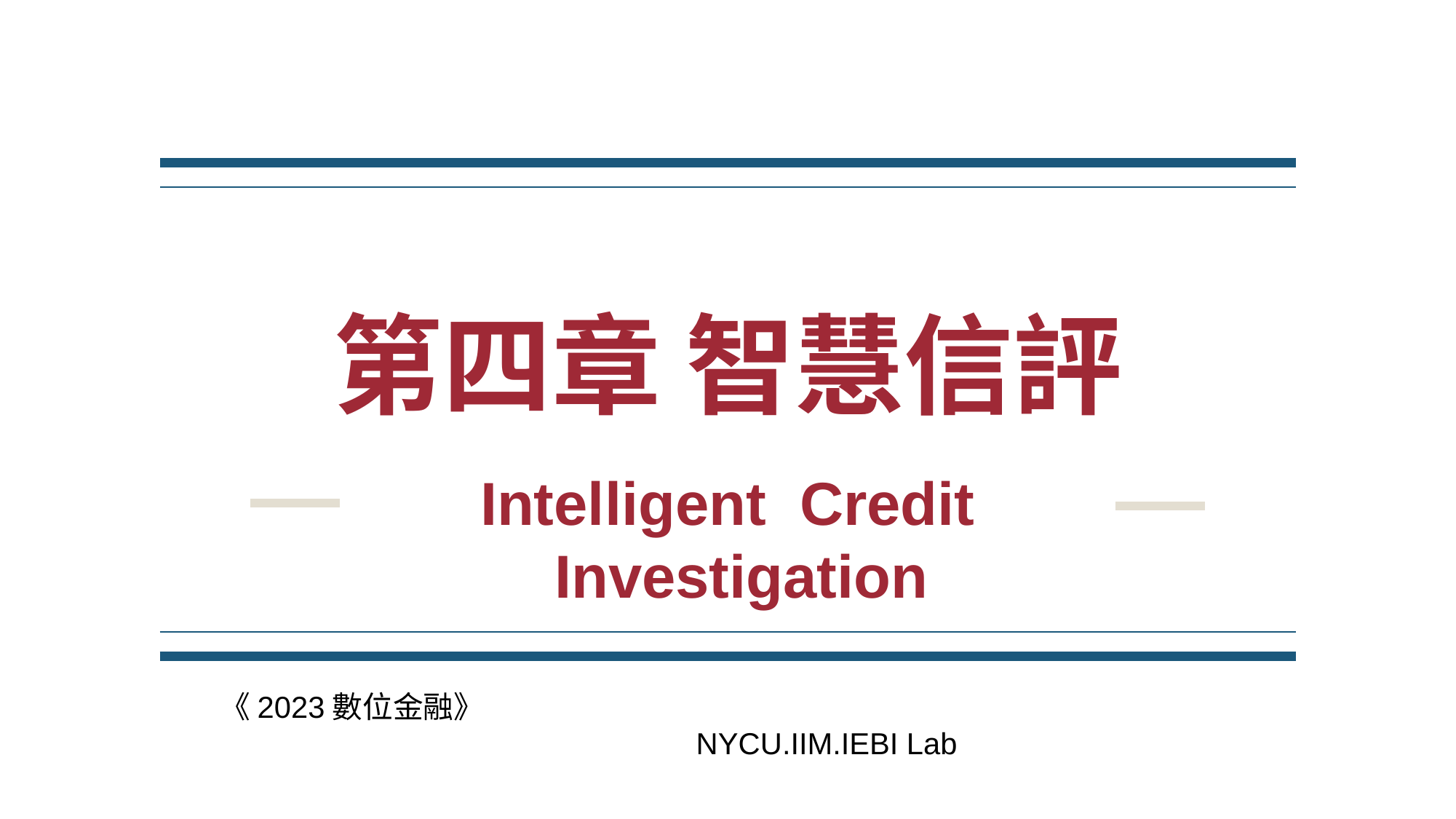

# 第四章 智慧信評
Intelligent  Credit Investigation
《2023數位金融》                                                                                                                                             NYCU.IIM.IEBI Lab